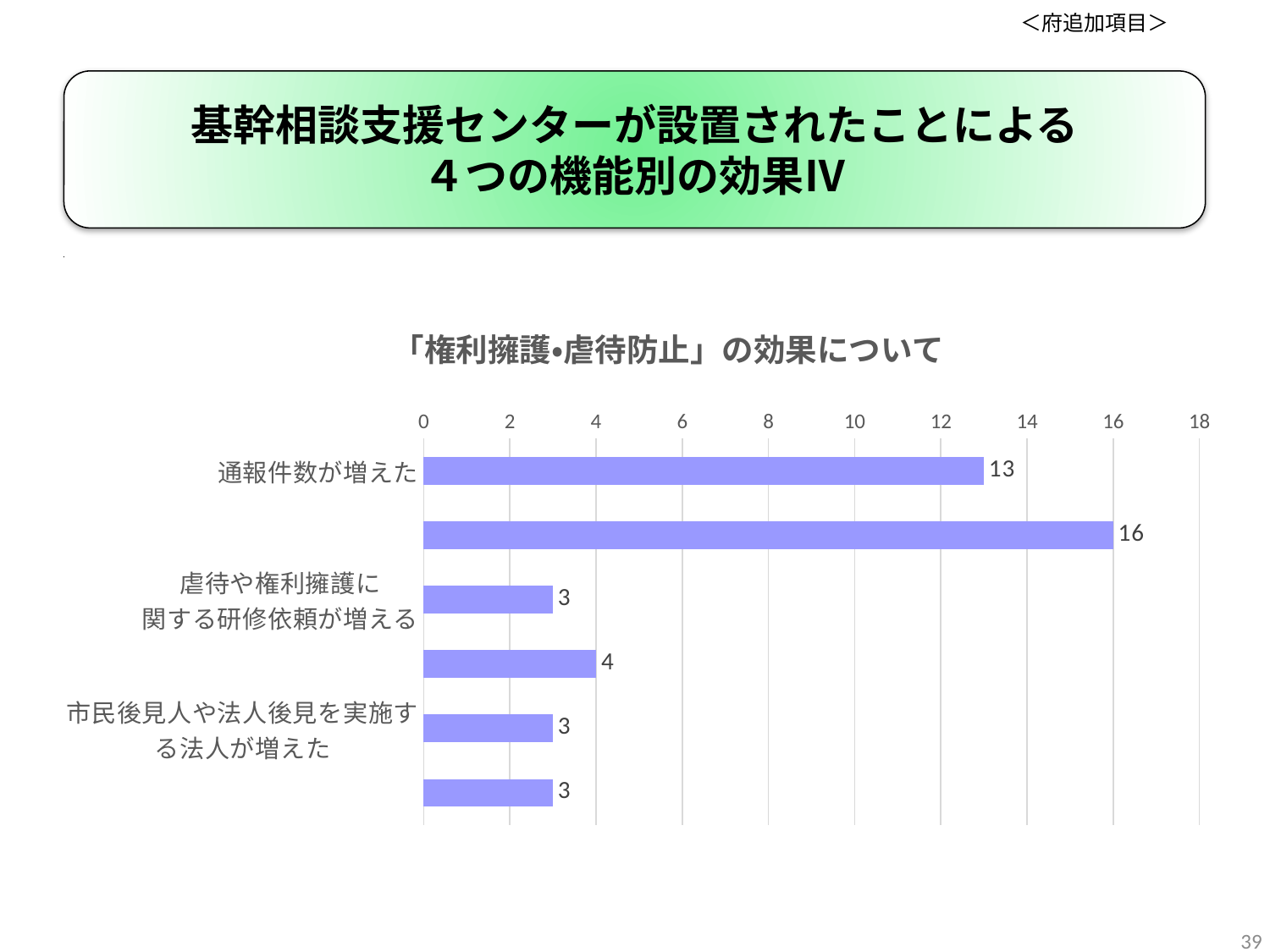

＜府追加項目＞
基幹相談支援センターが設置されたことによる
４つの機能別の効果Ⅳ

### Chart

| Category |
|---|

### Chart: 「権利擁護・虐待防止」の効果について

| Category |  |
|---|---|
| 通報件数が増えた | 13.0 |
| 本人や家族からの相談等が
増えた | 16.0 |
| 虐待や権利擁護に
関する研修依頼が増える | 3.0 |
| 成年後見の首長
申立てが増えた | 4.0 |
| 市民後見人や法人後見を実施する法人が増えた | 3.0 |
| その他 | 3.0 |
39